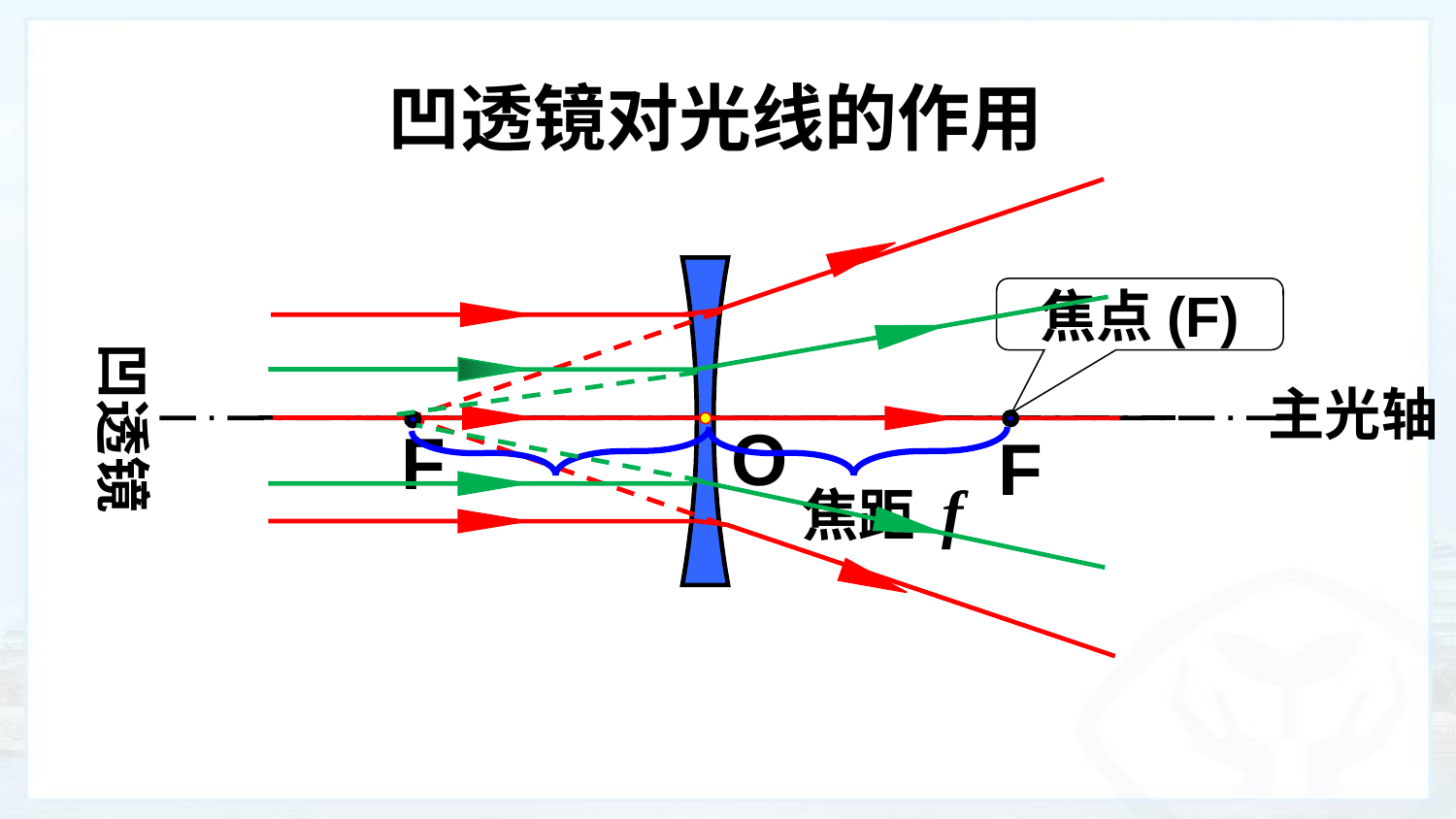

凹透镜对光线的作用

焦点(F)

凹透镜

主光轴
O

F

F

焦距 f